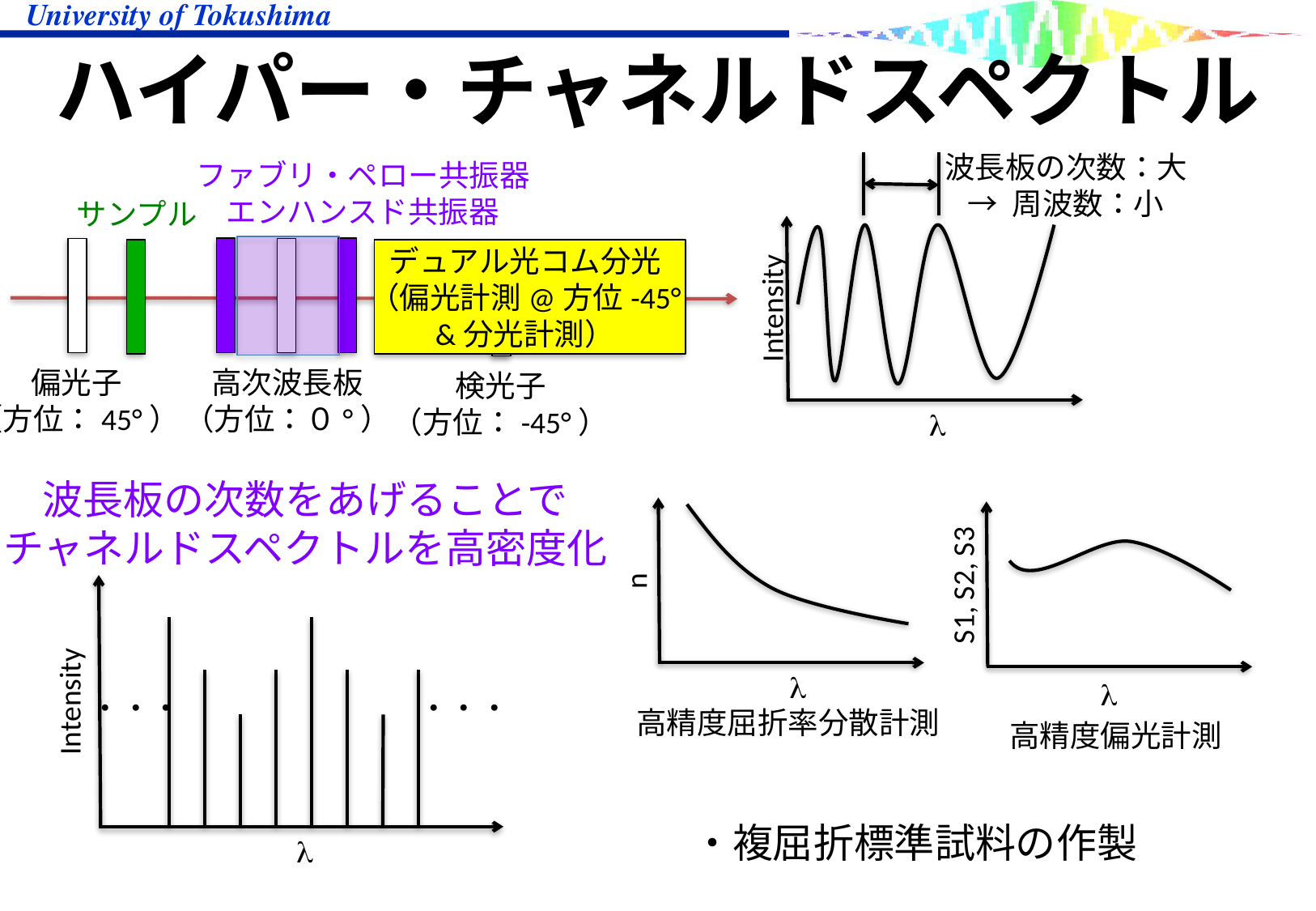

# ハイパー・チャネルドスペクトル
波長板の次数：大
→ 周波数：小

Intensity
λ
ファブリ・ペロー共振器
エンハンスド共振器

波長板の次数をあげることで
チャネルドスペクトルを高密度化
デュアル光コム分光
（偏光計測@方位-45°
&分光計測）

サンプル

検光子
（方位：-45°）
偏光子
（方位：45°）
高次波長板
（方位：０°）

S1, S2, S3
n
λ
λ
Intensity
・・・
・・・
高精度屈折率分散計測
高精度偏光計測
・複屈折標準試料の作製
λ